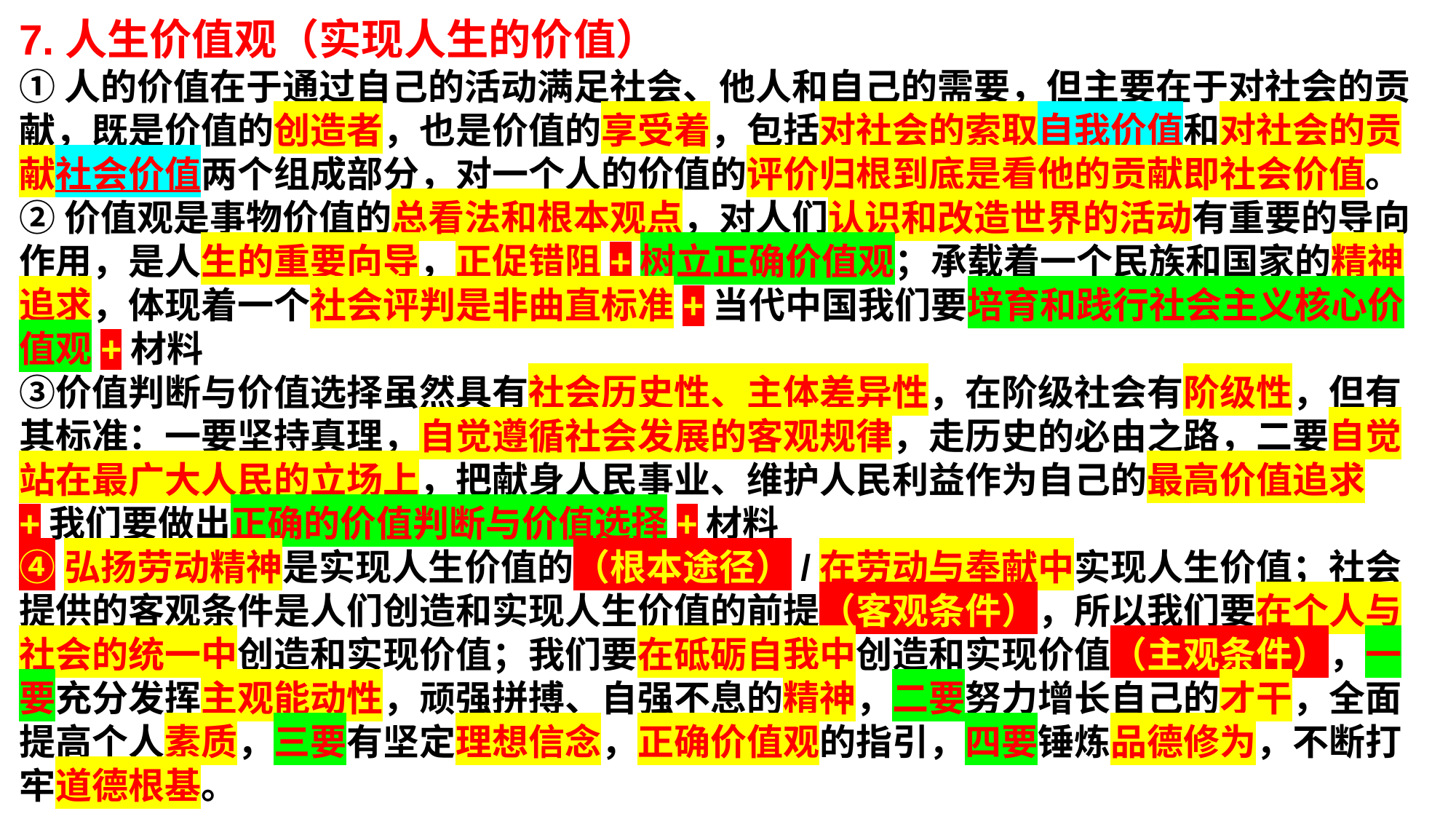

7.人生价值观（实现人生的价值）
①人的价值在于通过自己的活动满足社会、他人和自己的需要，但主要在于对社会的贡献，既是价值的创造者，也是价值的享受着，包括对社会的索取自我价值和对社会的贡献社会价值两个组成部分，对一个人的价值的评价归根到底是看他的贡献即社会价值。
②价值观是事物价值的总看法和根本观点，对人们认识和改造世界的活动有重要的导向作用，是人生的重要向导，正促错阻+树立正确价值观；承载着一个民族和国家的精神追求，体现着一个社会评判是非曲直标准+当代中国我们要培育和践行社会主义核心价值观+材料
③价值判断与价值选择虽然具有社会历史性、主体差异性，在阶级社会有阶级性，但有其标准：一要坚持真理，自觉遵循社会发展的客观规律，走历史的必由之路，二要自觉站在最广大人民的立场上，把献身人民事业、维护人民利益作为自己的最高价值追求+我们要做出正确的价值判断与价值选择+材料
④弘扬劳动精神是实现人生价值的（根本途径）/在劳动与奉献中实现人生价值；社会提供的客观条件是人们创造和实现人生价值的前提（客观条件），所以我们要在个人与社会的统一中创造和实现价值；我们要在砥砺自我中创造和实现价值（主观条件），一要充分发挥主观能动性，顽强拼搏、自强不息的精神，二要努力增长自己的才干，全面提高个人素质，三要有坚定理想信念，正确价值观的指引，四要锤炼品德修为，不断打牢道德根基。